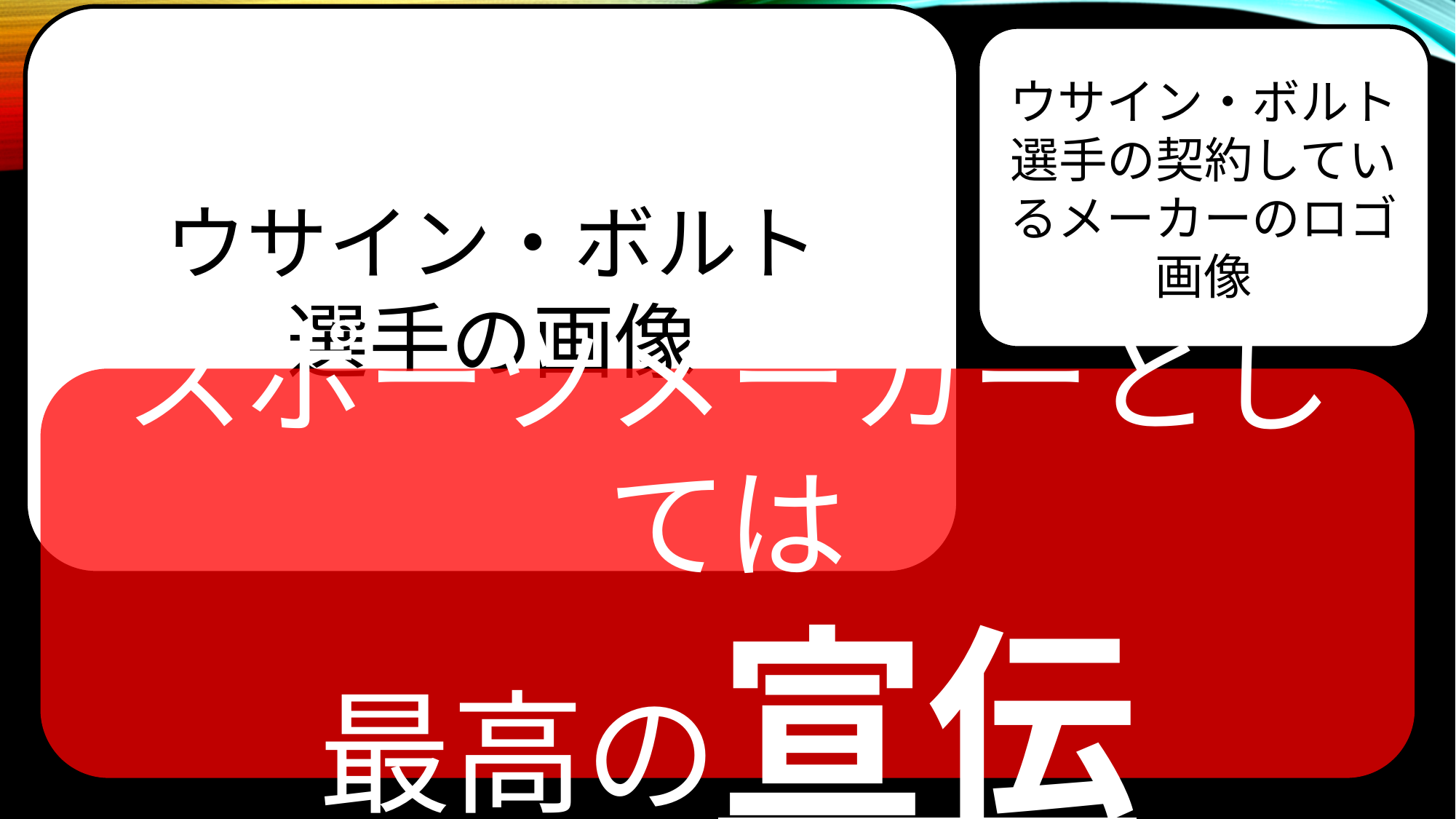

ウサイン・ボルト
選手の画像
ウサイン・ボルト選手の契約しているメーカーのロゴ画像
#

スポーツメーカーとしては
最高の宣伝